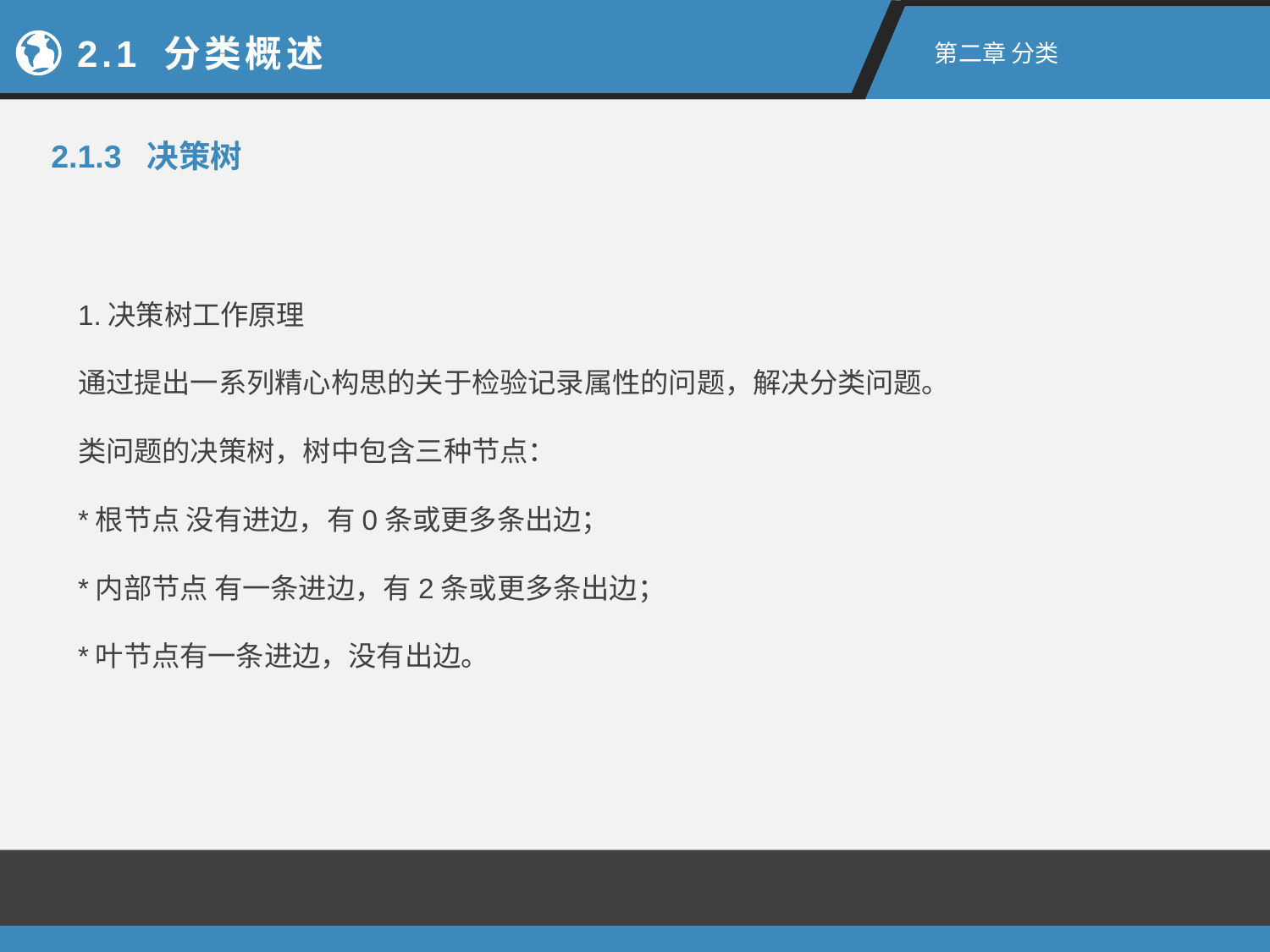

2.1 分类概述

第二章 分类
2.1.3  决策树
1.决策树工作原理
通过提出一系列精心构思的关于检验记录属性的问题，解决分类问题。
类问题的决策树，树中包含三种节点：
*根节点 没有进边，有0条或更多条出边；
*内部节点 有一条进边，有2条或更多条出边；
*叶节点有一条进边，没有出边。